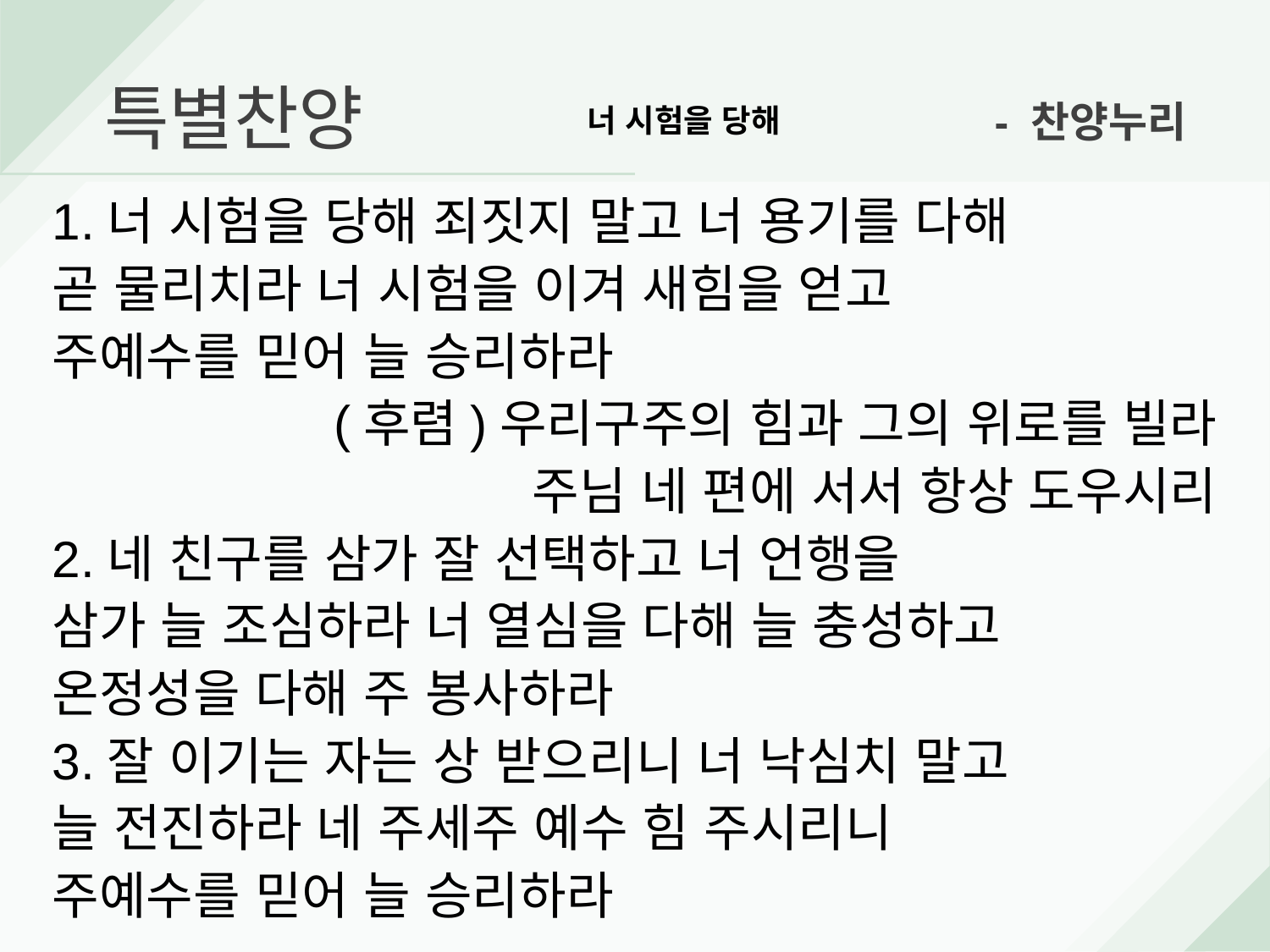

특별찬양
- 찬양누리
너 시험을 당해
1.너 시험을 당해 죄짓지 말고 너 용기를 다해
곧 물리치라 너 시험을 이겨 새힘을 얻고
주예수를 믿어 늘 승리하라
(후렴)우리구주의 힘과 그의 위로를 빌라
 주님 네 편에 서서 항상 도우시리
2.네 친구를 삼가 잘 선택하고 너 언행을
삼가 늘 조심하라 너 열심을 다해 늘 충성하고
온정성을 다해 주 봉사하라
3.잘 이기는 자는 상 받으리니 너 낙심치 말고
늘 전진하라 네 주세주 예수 힘 주시리니
주예수를 믿어 늘 승리하라